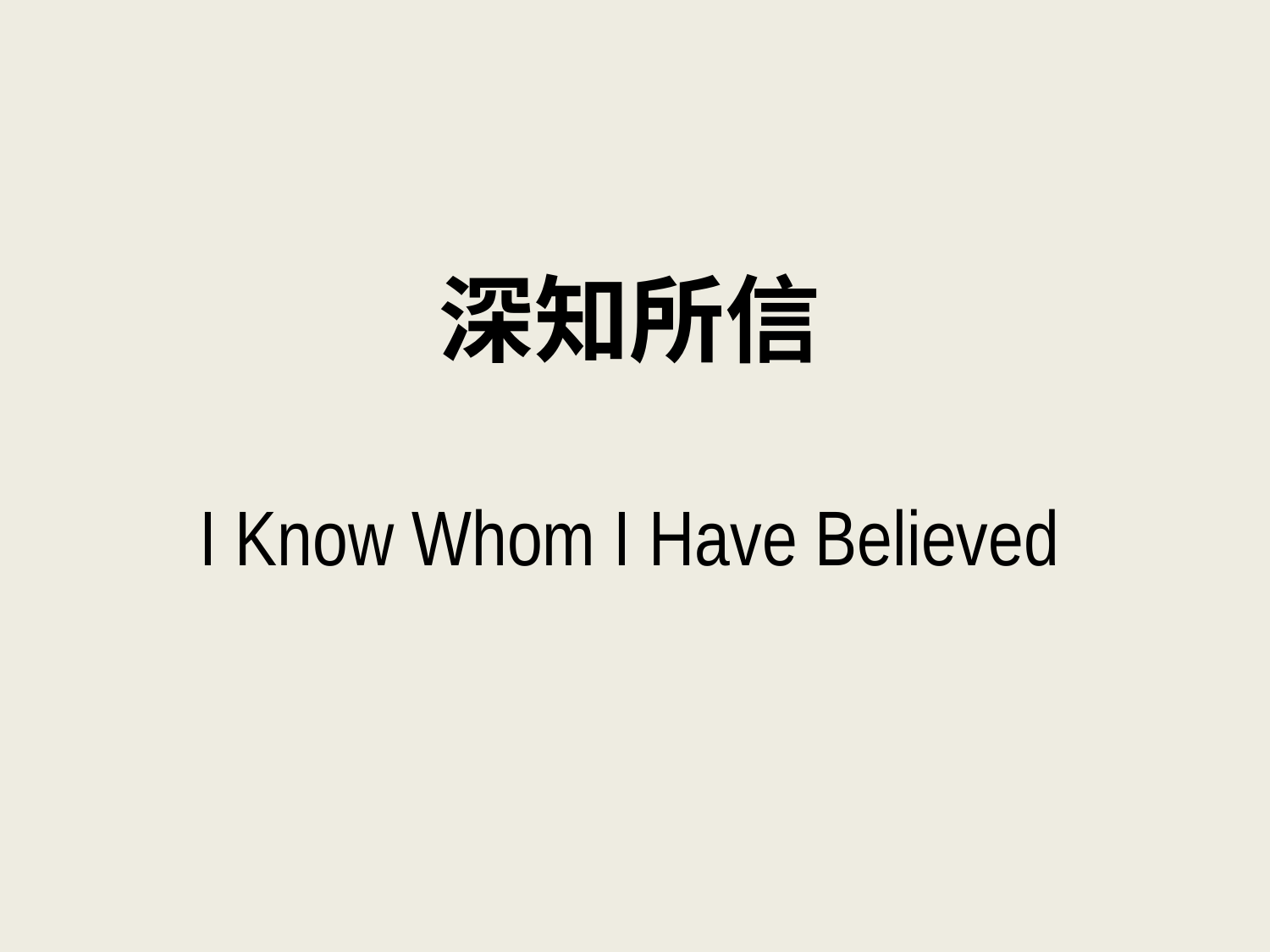

深知所信

I Know Whom I Have Believed